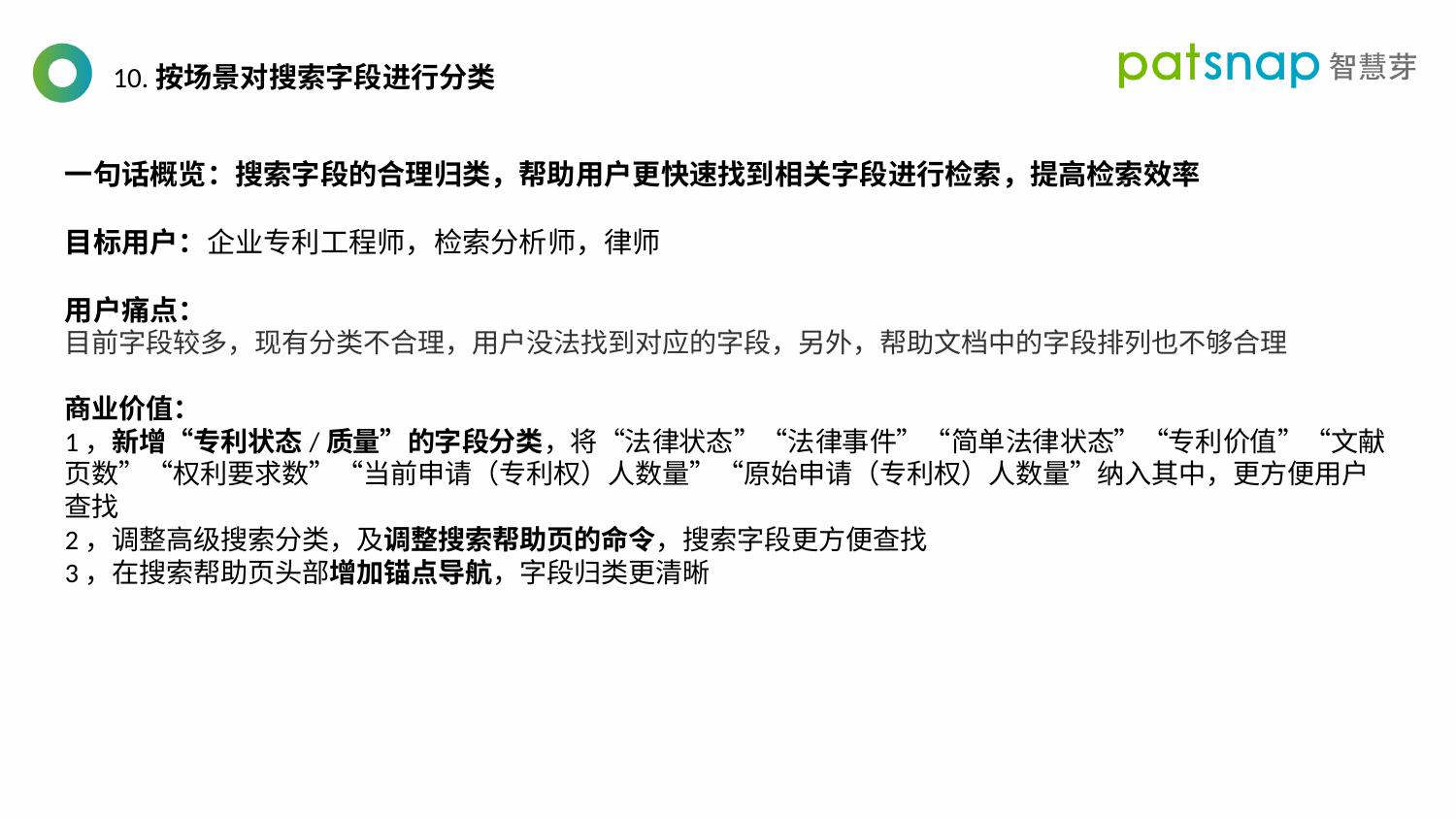

10.按场景对搜索字段进行分类
一句话概览：搜索字段的合理归类，帮助用户更快速找到相关字段进行检索，提高检索效率

目标用户：企业专利工程师，检索分析师，律师

用户痛点：
目前字段较多，现有分类不合理，用户没法找到对应的字段，另外，帮助文档中的字段排列也不够合理

商业价值：
1，新增“专利状态/质量”的字段分类，将“法律状态”“法律事件”“简单法律状态”“专利价值”“文献页数”“权利要求数”“当前申请（专利权）人数量”“原始申请（专利权）人数量”纳入其中，更方便用户查找
2，调整高级搜索分类，及调整搜索帮助页的命令，搜索字段更方便查找
3，在搜索帮助页头部增加锚点导航，字段归类更清晰